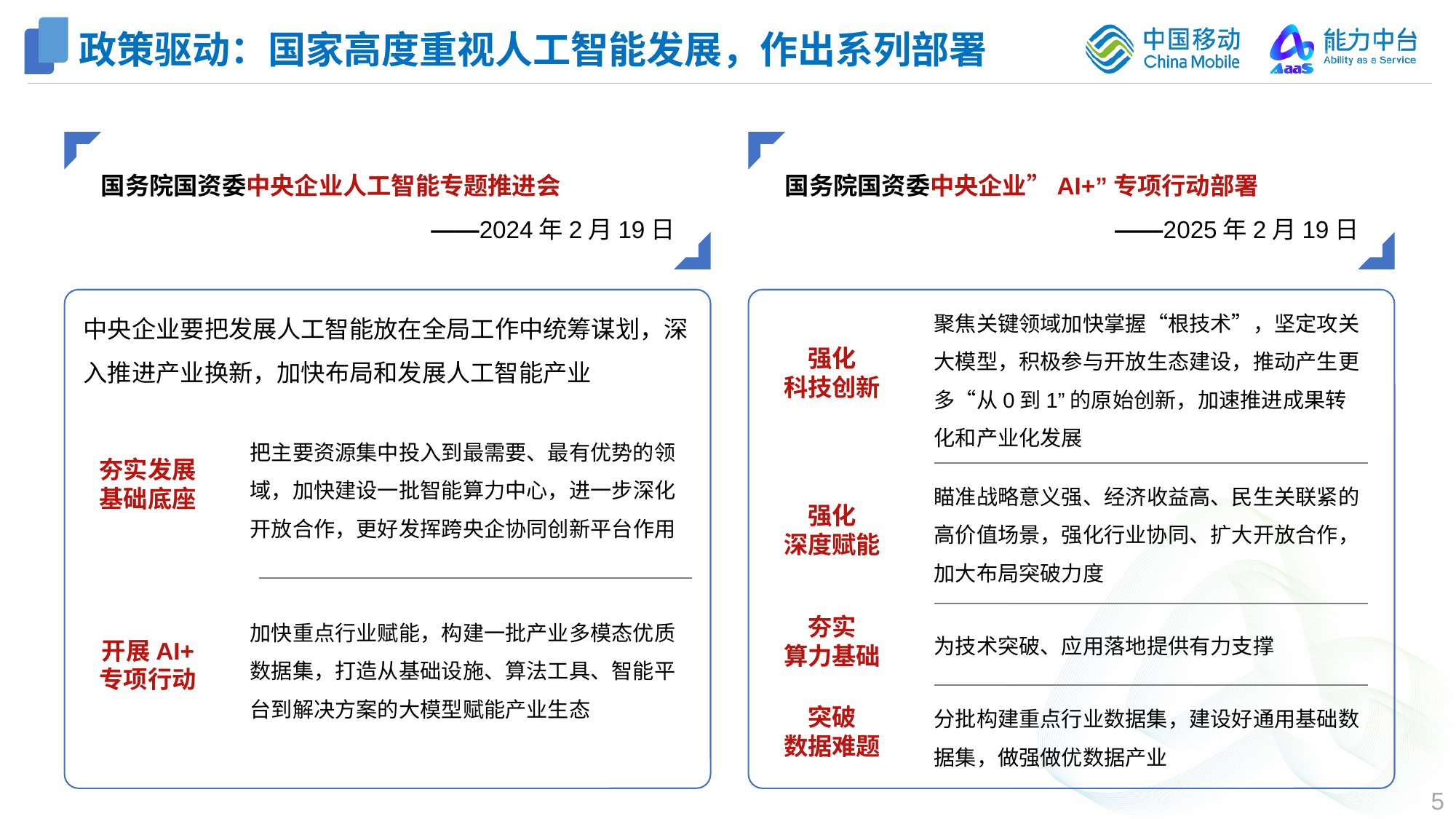

# 政策驱动：国家高度重视人工智能发展，作出系列部署

国务院国资委中央企业人工智能专题推进会
                                                 ——2024年2月19日

国务院国资委中央企业”AI+”专项行动部署
                                                 ——2025年2月19日

中央企业要把发展人工智能放在全局工作中统筹谋划，深入推进产业换新，加快布局和发展人工智能产业
把主要资源集中投入到最需要、最有优势的领域，加快建设一批智能算力中心，进一步深化开放合作，更好发挥跨央企协同创新平台作用
夯实发展
基础底座
加快重点行业赋能，构建一批产业多模态优质数据集，打造从基础设施、算法工具、智能平台到解决方案的大模型赋能产业生态
开展AI+
专项行动

聚焦关键领域加快掌握“根技术”，坚定攻关大模型，积极参与开放生态建设，推动产生更多“从0到1”的原始创新，加速推进成果转化和产业化发展
强化
科技创新
瞄准战略意义强、经济收益高、民生关联紧的高价值场景，强化行业协同、扩大开放合作，加大布局突破力度
强化
深度赋能
夯实
算力基础
为技术突破、应用落地提供有力支撑
分批构建重点行业数据集，建设好通用基础数据集，做强做优数据产业
突破
数据难题